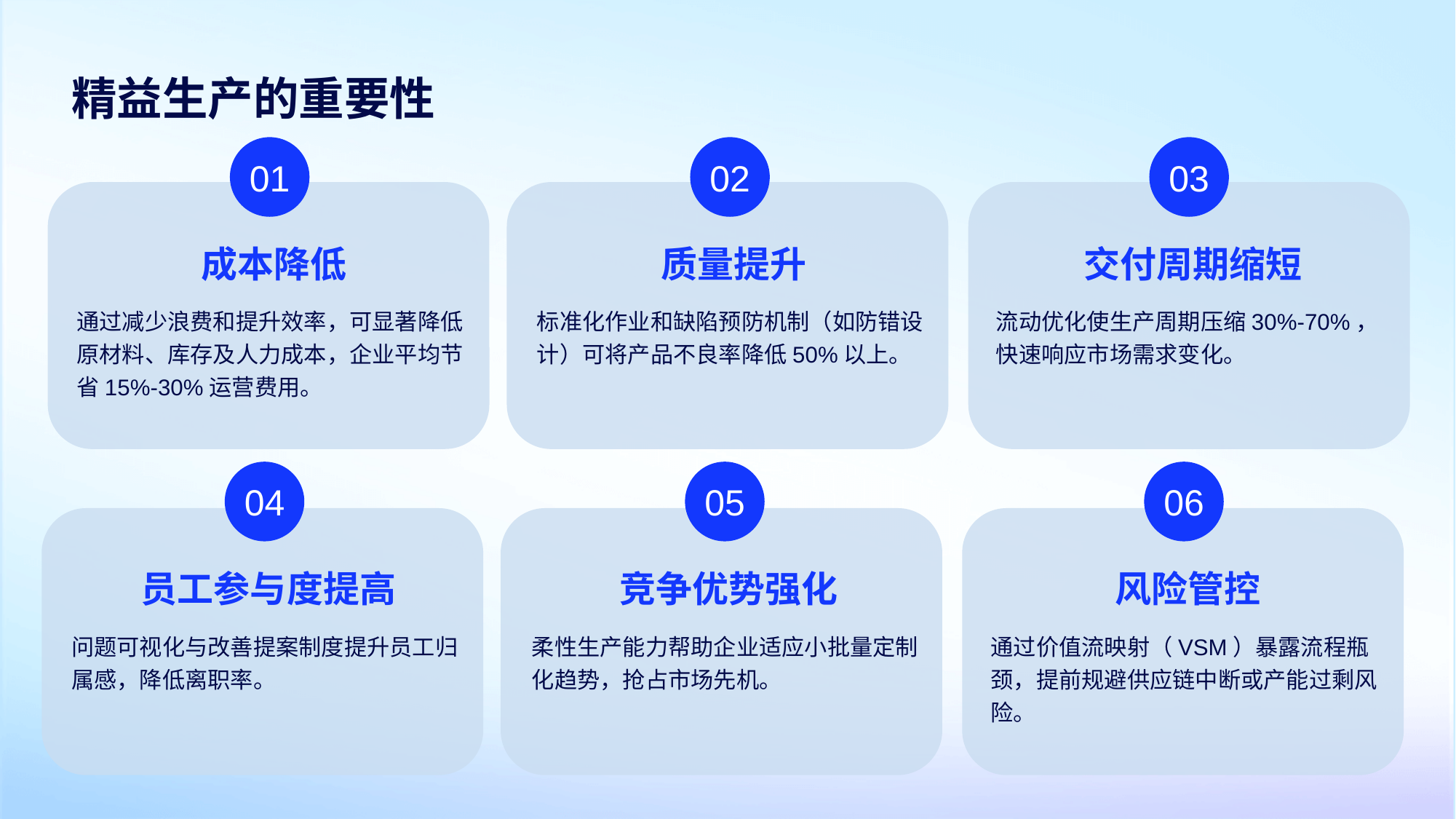

精益生产的重要性
01
02
03

成本降低
质量提升
交付周期缩短
通过减少浪费和提升效率，可显著降低原材料、库存及人力成本，企业平均节省15%-30%运营费用。
标准化作业和缺陷预防机制（如防错设计）可将产品不良率降低50%以上。
流动优化使生产周期压缩30%-70%，快速响应市场需求变化。
04
05
06

员工参与度提高
竞争优势强化
风险管控
问题可视化与改善提案制度提升员工归属感，降低离职率。
柔性生产能力帮助企业适应小批量定制化趋势，抢占市场先机。
通过价值流映射（VSM）暴露流程瓶颈，提前规避供应链中断或产能过剩风险。